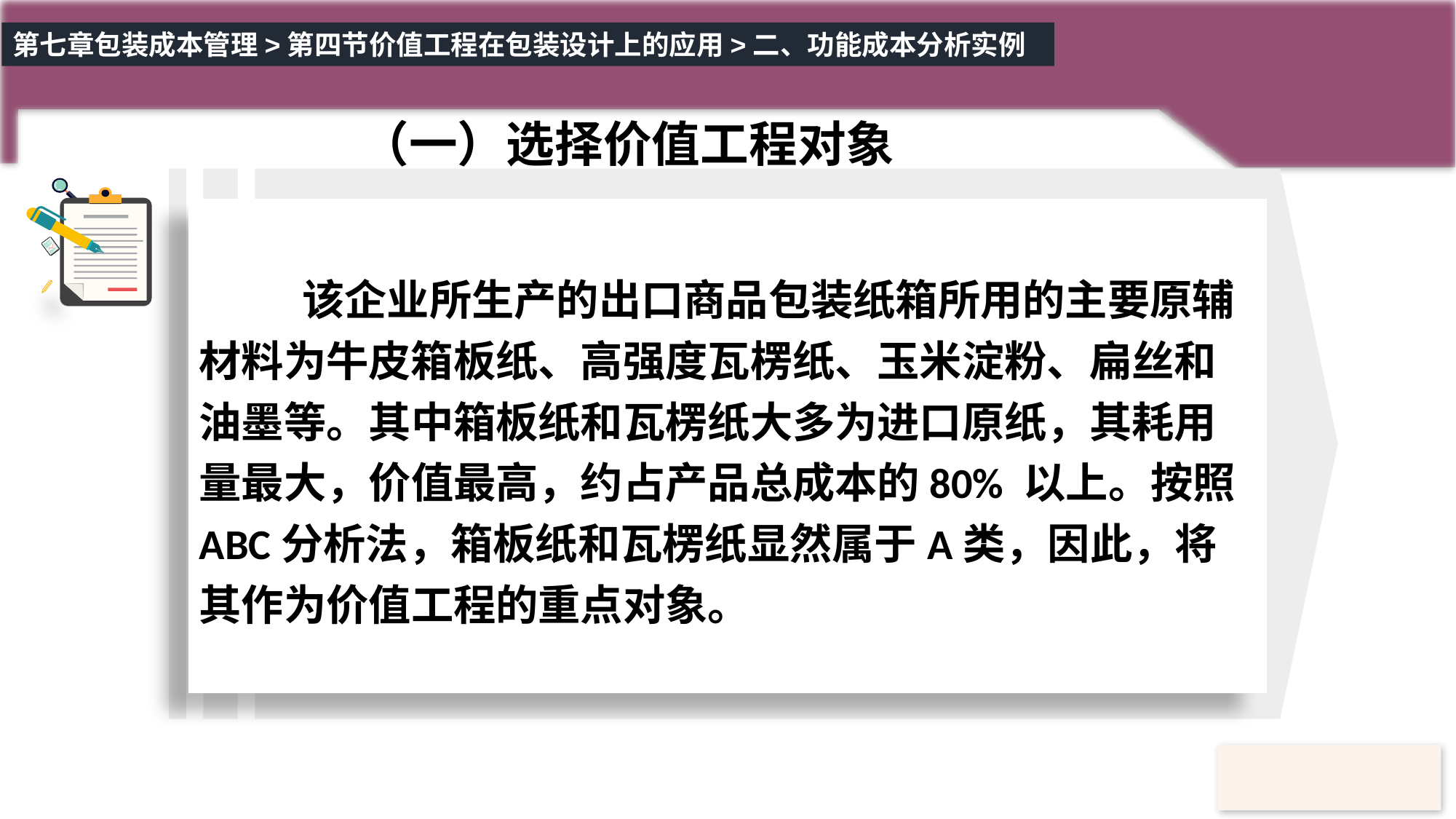

第七章包装成本管理>第四节价值工程在包装设计上的应用>二、功能成本分析实例
（一）选择价值工程对象
该企业所生产的出口商品包装纸箱所用的主要原辅材料为牛皮箱板纸、高强度瓦楞纸、玉米淀粉、扁丝和油墨等。其中箱板纸和瓦楞纸大多为进口原纸，其耗用量最大，价值最高，约占产品总成本的80% 以上。按照ABC分析法，箱板纸和瓦楞纸显然属于A类，因此，将其作为价值工程的重点对象。